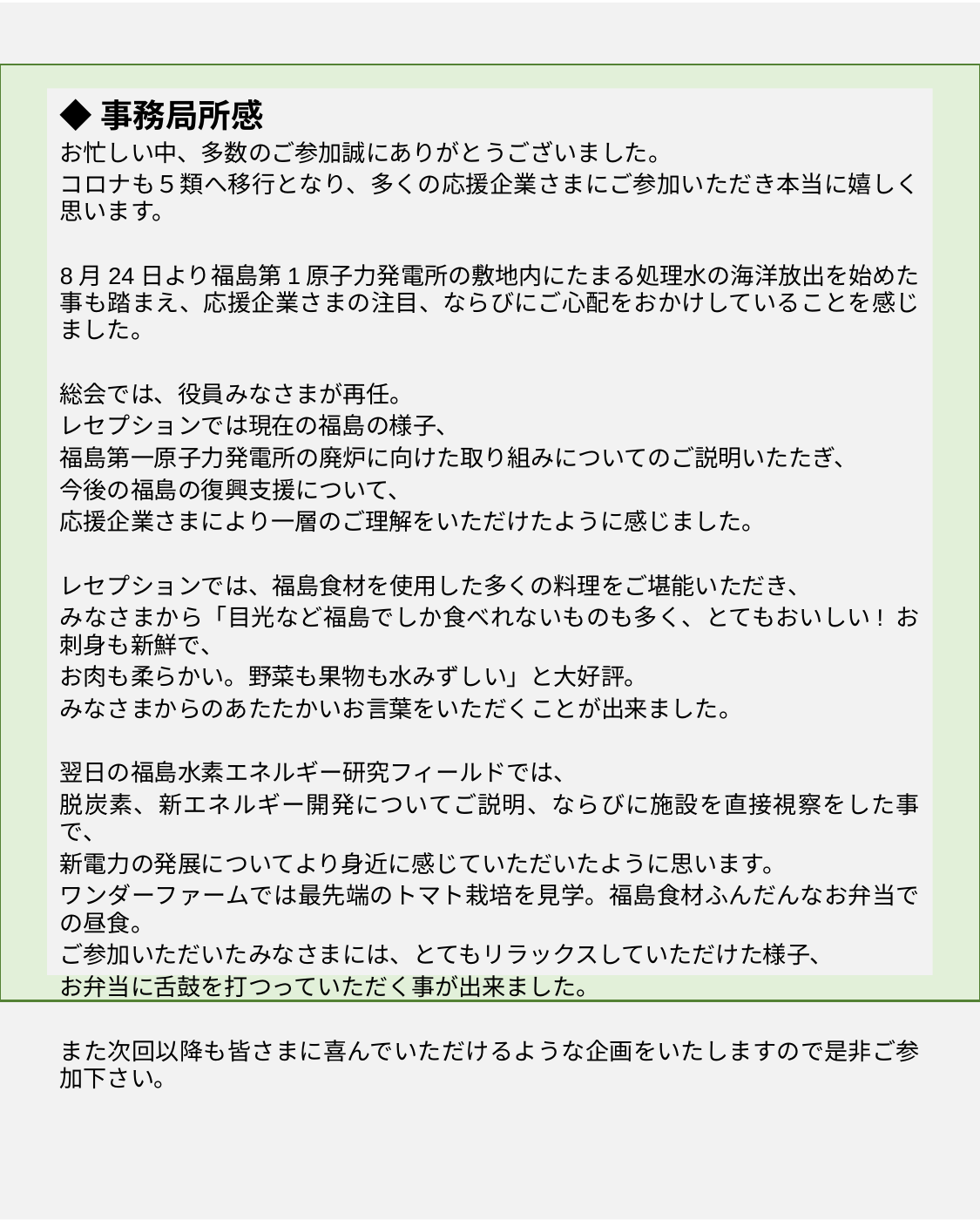

◆事務局所感
お忙しい中、多数のご参加誠にありがとうございました。
コロナも５類へ移行となり、多くの応援企業さまにご参加いただき本当に嬉しく思います。

8月24日より福島第1原子力発電所の敷地内にたまる処理水の海洋放出を始めた事も踏まえ、応援企業さまの注目、ならびにご心配をおかけしていることを感じました。

総会では、役員みなさまが再任。
レセプションでは現在の福島の様子、
福島第一原子力発電所の廃炉に向けた取り組みについてのご説明いたたぎ、
今後の福島の復興支援について、
応援企業さまにより一層のご理解をいただけたように感じました。

レセプションでは、福島食材を使用した多くの料理をご堪能いただき、
みなさまから「目光など福島でしか食べれないものも多く、とてもおいしい! お刺身も新鮮で、
お肉も柔らかい。野菜も果物も水みずしい」と大好評。
みなさまからのあたたかいお言葉をいただくことが出来ました。

翌日の福島水素エネルギー研究フィールドでは、
脱炭素、新エネルギー開発についてご説明、ならびに施設を直接視察をした事で、
新電力の発展についてより身近に感じていただいたように思います。
ワンダーファームでは最先端のトマト栽培を見学。福島食材ふんだんなお弁当での昼食。
ご参加いただいたみなさまには、とてもリラックスしていただけた様子、
お弁当に舌鼓を打つっていただく事が出来ました。

また次回以降も皆さまに喜んでいただけるような企画をいたしますので是非ご参加下さい。